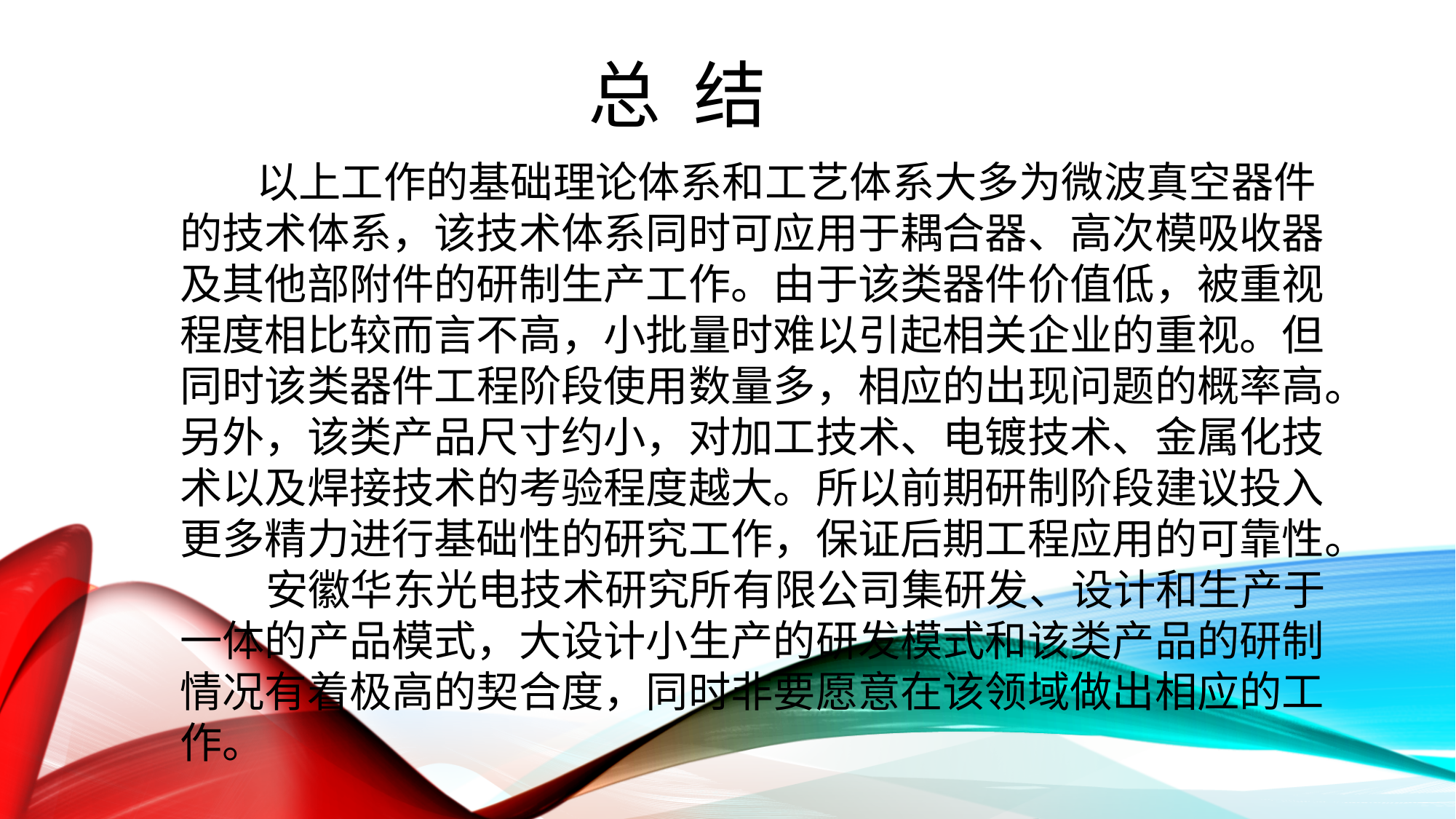

总  结
       以上工作的基础理论体系和工艺体系大多为微波真空器件的技术体系，该技术体系同时可应用于耦合器、高次模吸收器及其他部附件的研制生产工作。由于该类器件价值低，被重视程度相比较而言不高，小批量时难以引起相关企业的重视。但同时该类器件工程阶段使用数量多，相应的出现问题的概率高。另外，该类产品尺寸约小，对加工技术、电镀技术、金属化技术以及焊接技术的考验程度越大。所以前期研制阶段建议投入更多精力进行基础性的研究工作，保证后期工程应用的可靠性。
        安徽华东光电技术研究所有限公司集研发、设计和生产于一体的产品模式，大设计小生产的研发模式和该类产品的研制情况有着极高的契合度，同时非要愿意在该领域做出相应的工作。